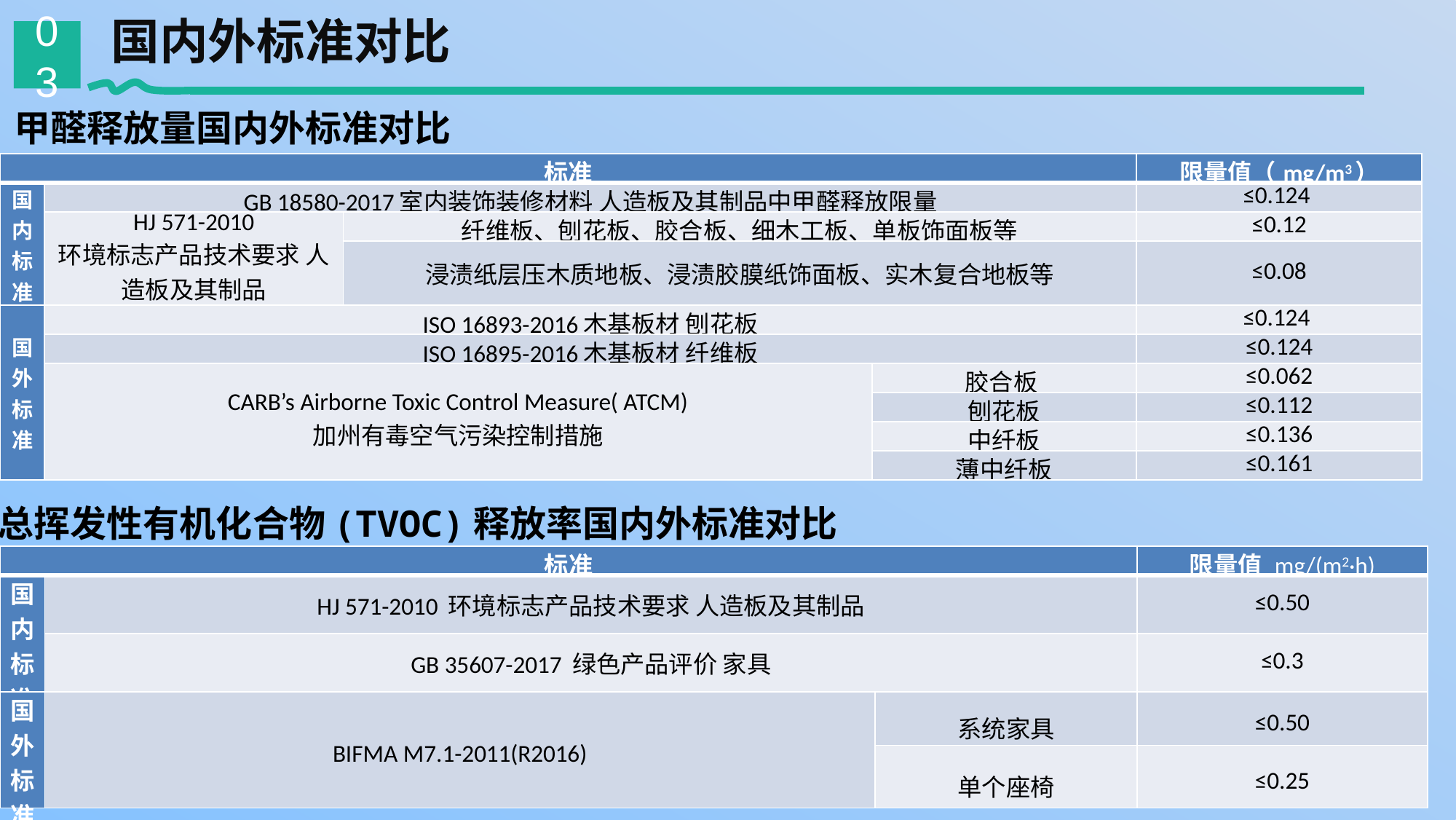

国内外标准对比
03

甲醛释放量国内外标准对比
| 标准 |  |  |  | 限量值（mg/m3） |
| --- | --- | --- | --- | --- |
| 国内标准 | GB 18580-2017室内装饰装修材料 人造板及其制品中甲醛释放限量 |  |  | ≤0.124 |
|  | HJ 571-2010 环境标志产品技术要求 人造板及其制品 | 纤维板、刨花板、胶合板、细木工板、单板饰面板等 |  | ≤0.12 |
|  |  | 浸渍纸层压木质地板、浸渍胶膜纸饰面板、实木复合地板等 |  | ≤0.08 |
| 国外标准 | ISO 16893-2016木基板材 刨花板 |  |  | ≤0.124 |
|  | ISO 16895-2016木基板材 纤维板 |  |  | ≤0.124 |
|  | CARB’s Airborne Toxic Control Measure( ATCM) 加州有毒空气污染控制措施 |  | 胶合板 | ≤0.062 |
|  |  |  | 刨花板 | ≤0.112 |
|  |  |  | 中纤板 | ≤0.136 |
|  |  |  | 薄中纤板 | ≤0.161 |
总挥发性有机化合物(TVOC)释放率国内外标准对比
| 标准 |  |  | 限量值 mg/(m2·h) |
| --- | --- | --- | --- |
| 国内标准 | HJ 571-2010 环境标志产品技术要求 人造板及其制品 |  | ≤0.50 |
|  | GB 35607-2017 绿色产品评价 家具 |  | ≤0.3 |
| 国外标准 | BIFMA M7.1-2011(R2016) | 系统家具 | ≤0.50 |
|  |  | 单个座椅 | ≤0.25 |